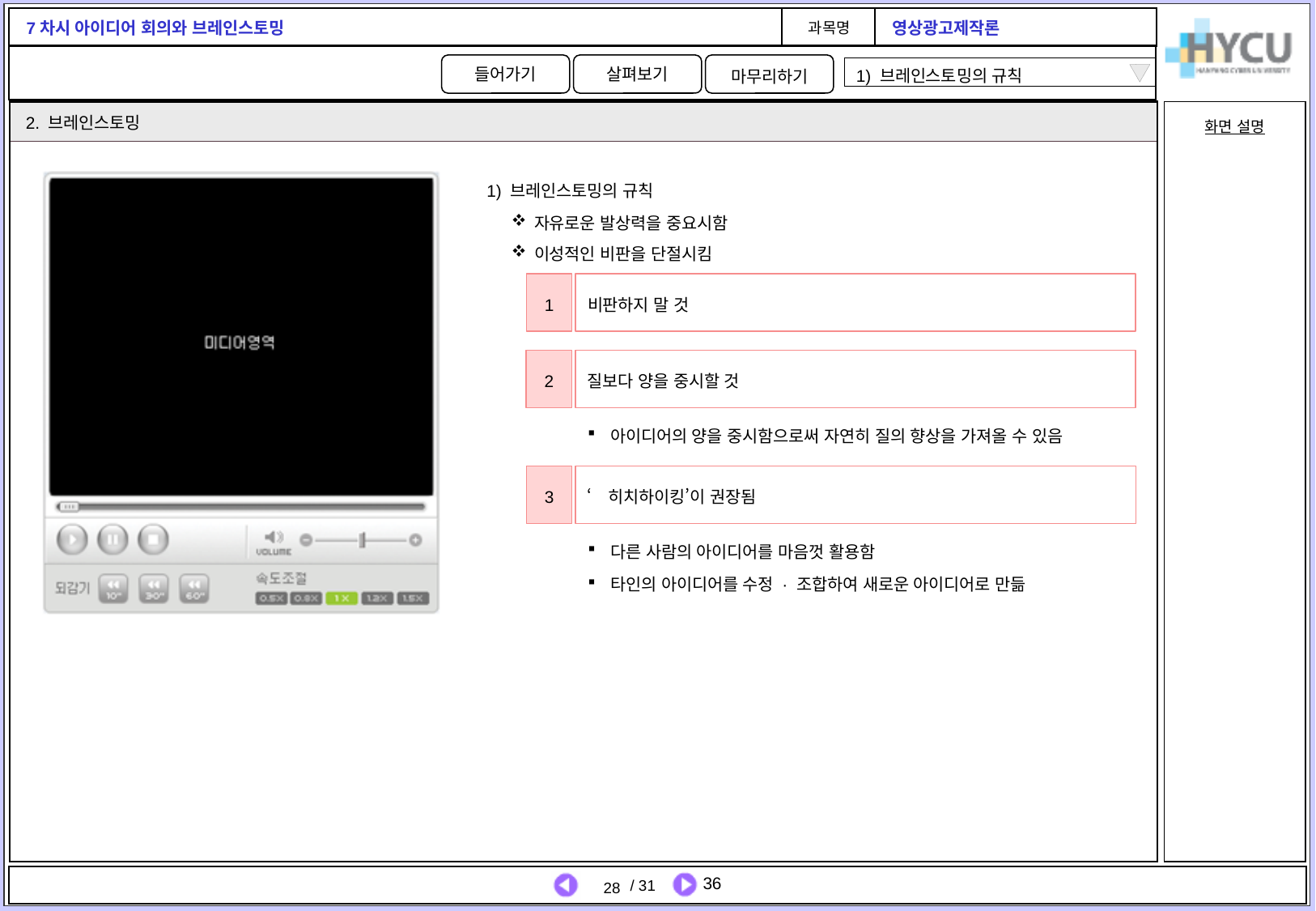

1) 브레인스토밍의 규칙
2. 브레인스토밍
1) 브레인스토밍의 규칙
자유로운 발상력을 중요시함
이성적인 비판을 단절시킴
1
비판하지 말 것
2
질보다 양을 중시할 것
아이디어의 양을 중시함으로써 자연히 질의 향상을 가져올 수 있음
3
‘히치하이킹’이 권장됨
다른 사람의 아이디어를 마음껏 활용함
타인의 아이디어를 수정 · 조합하여 새로운 아이디어로 만듦
28